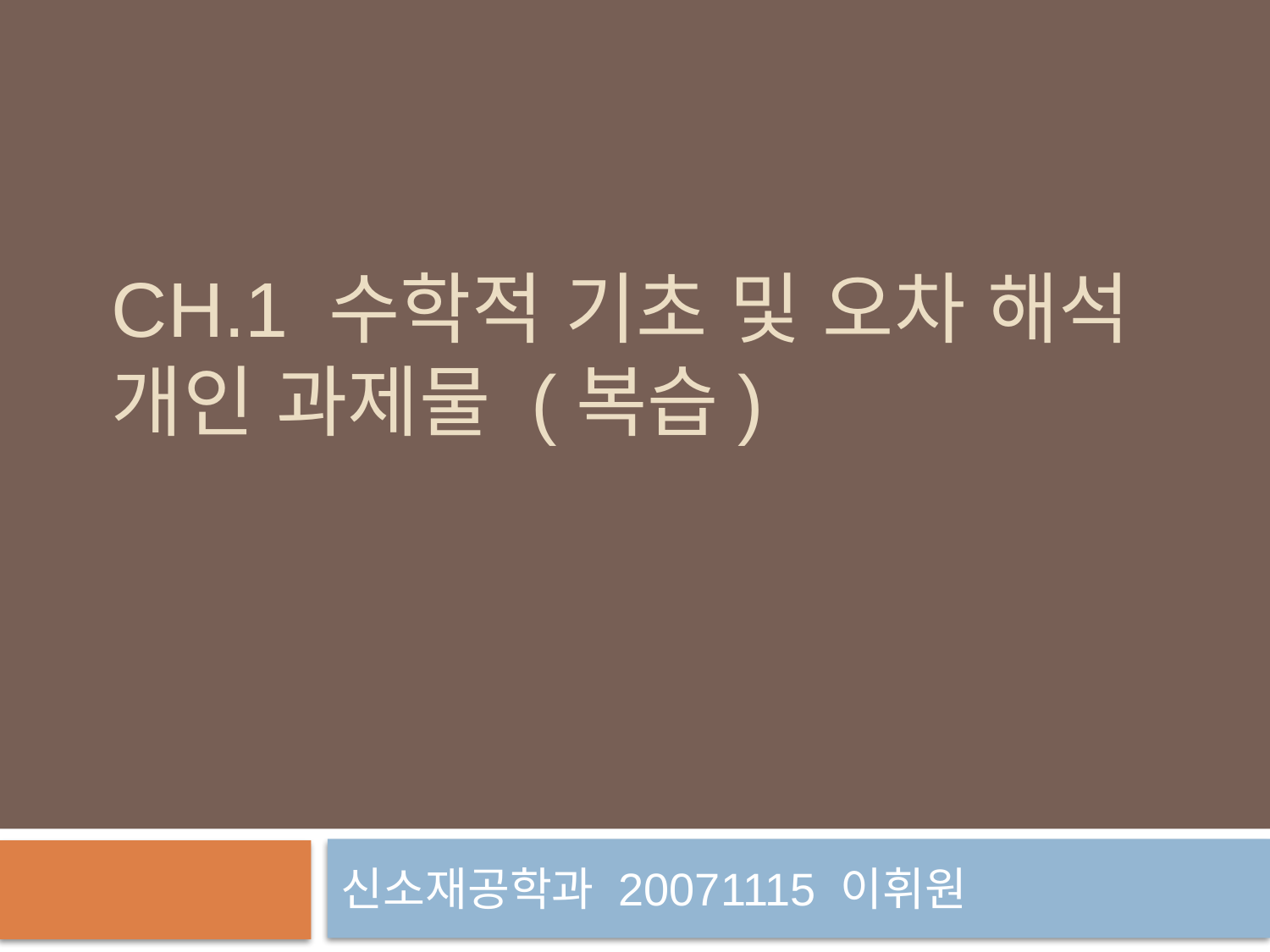

# Ch.1 수학적 기초 및 오차 해석 개인 과제물 (복습)
신소재공학과 20071115 이휘원